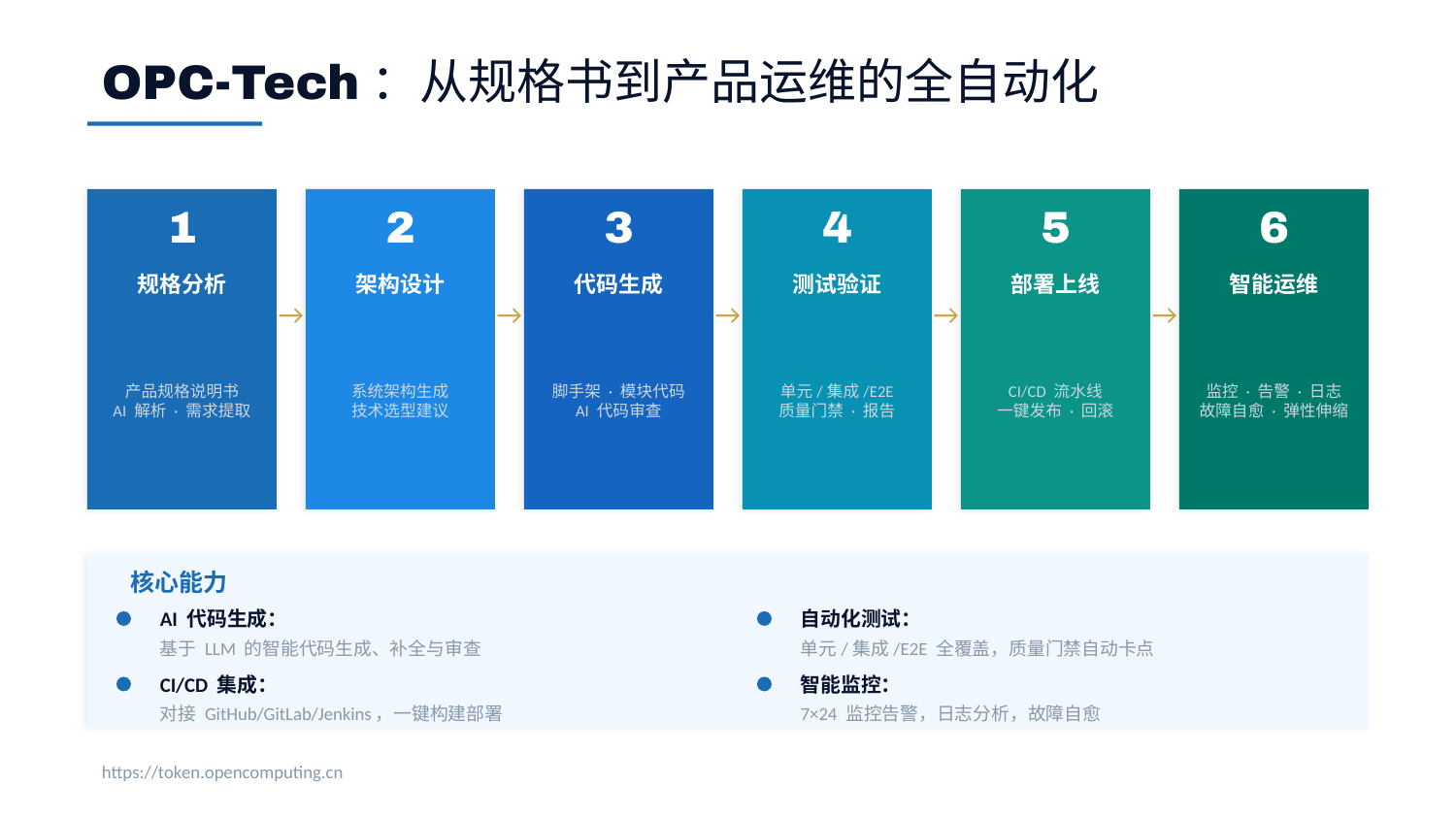

OPC-Tech：从规格书到产品运维的全自动化

1
2
3
4
5
6
规格分析
架构设计
代码生成
测试验证
部署上线
智能运维
→
→
→
→
→
产品规格说明书
AI 解析 · 需求提取
系统架构生成
技术选型建议
脚手架 · 模块代码
AI 代码审查
单元/集成/E2E
质量门禁 · 报告
CI/CD 流水线
一键发布 · 回滚
监控 · 告警 · 日志
故障自愈 · 弹性伸缩

核心能力
AI 代码生成：
自动化测试：

基于 LLM 的智能代码生成、补全与审查
单元/集成/E2E 全覆盖，质量门禁自动卡点
CI/CD 集成：
智能监控：

对接 GitHub/GitLab/Jenkins，一键构建部署
7×24 监控告警，日志分析，故障自愈
https://token.opencomputing.cn